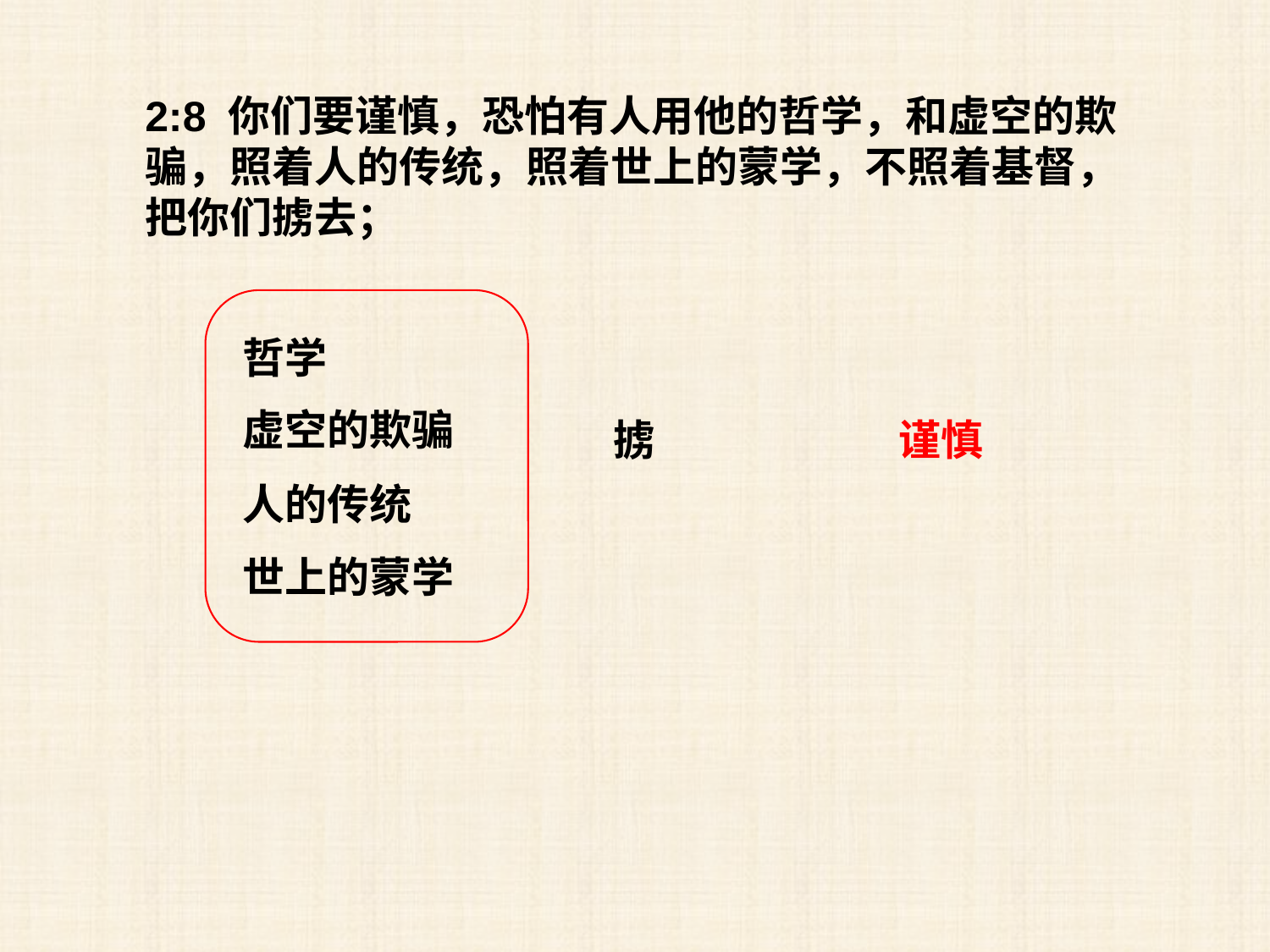

2:8 你们要谨慎，恐怕有人用他的哲学，和虚空的欺骗，照着人的传统，照着世上的蒙学，不照着基督，把你们掳去；

哲学
虚空的欺骗
掳
谨慎
人的传统
世上的蒙学